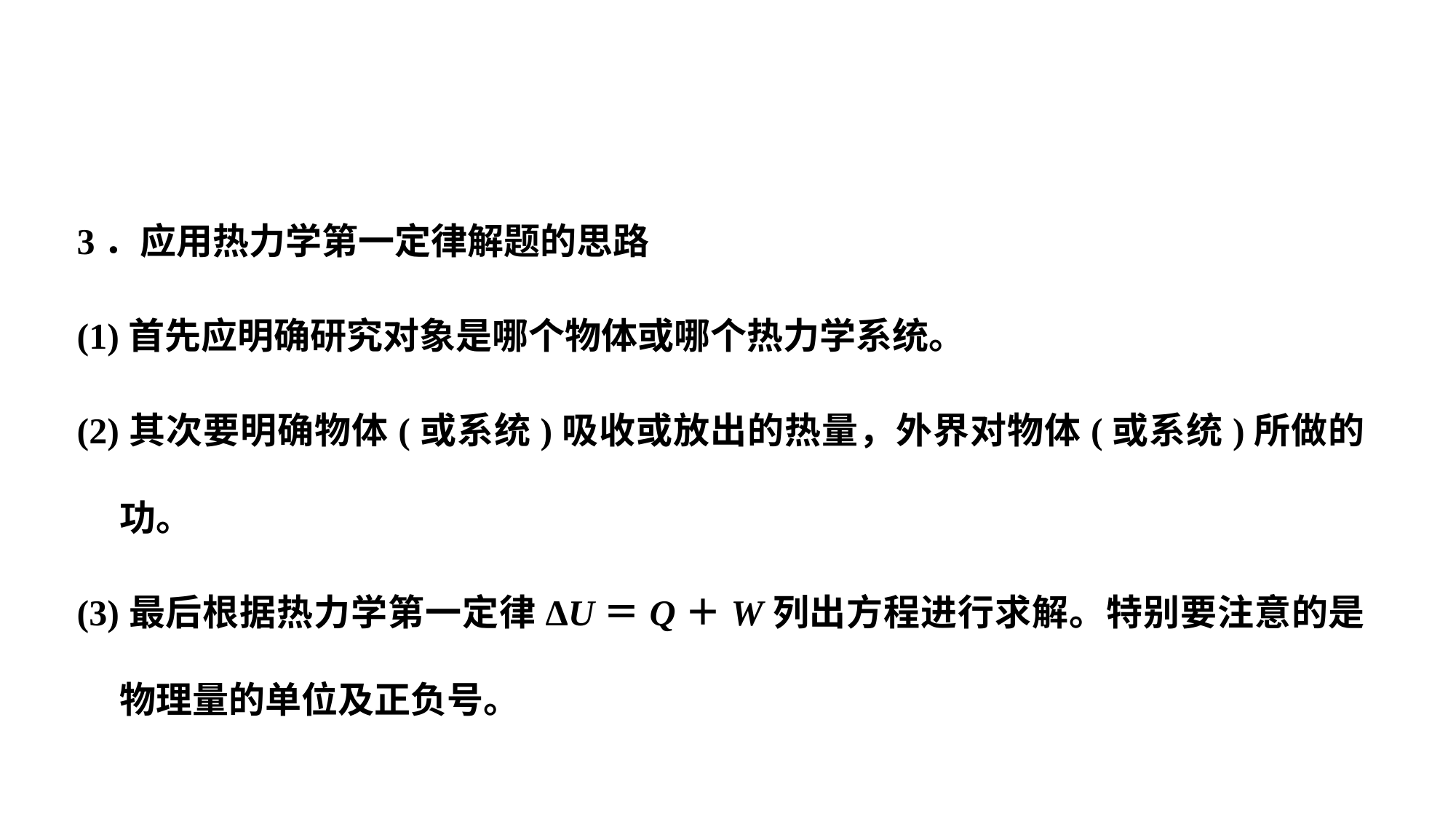

3．应用热力学第一定律解题的思路
(1)首先应明确研究对象是哪个物体或哪个热力学系统。
(2)其次要明确物体(或系统)吸收或放出的热量，外界对物体(或系统)所做的功。
(3)最后根据热力学第一定律ΔU＝Q＋W列出方程进行求解。特别要注意的是物理量的单位及正负号。